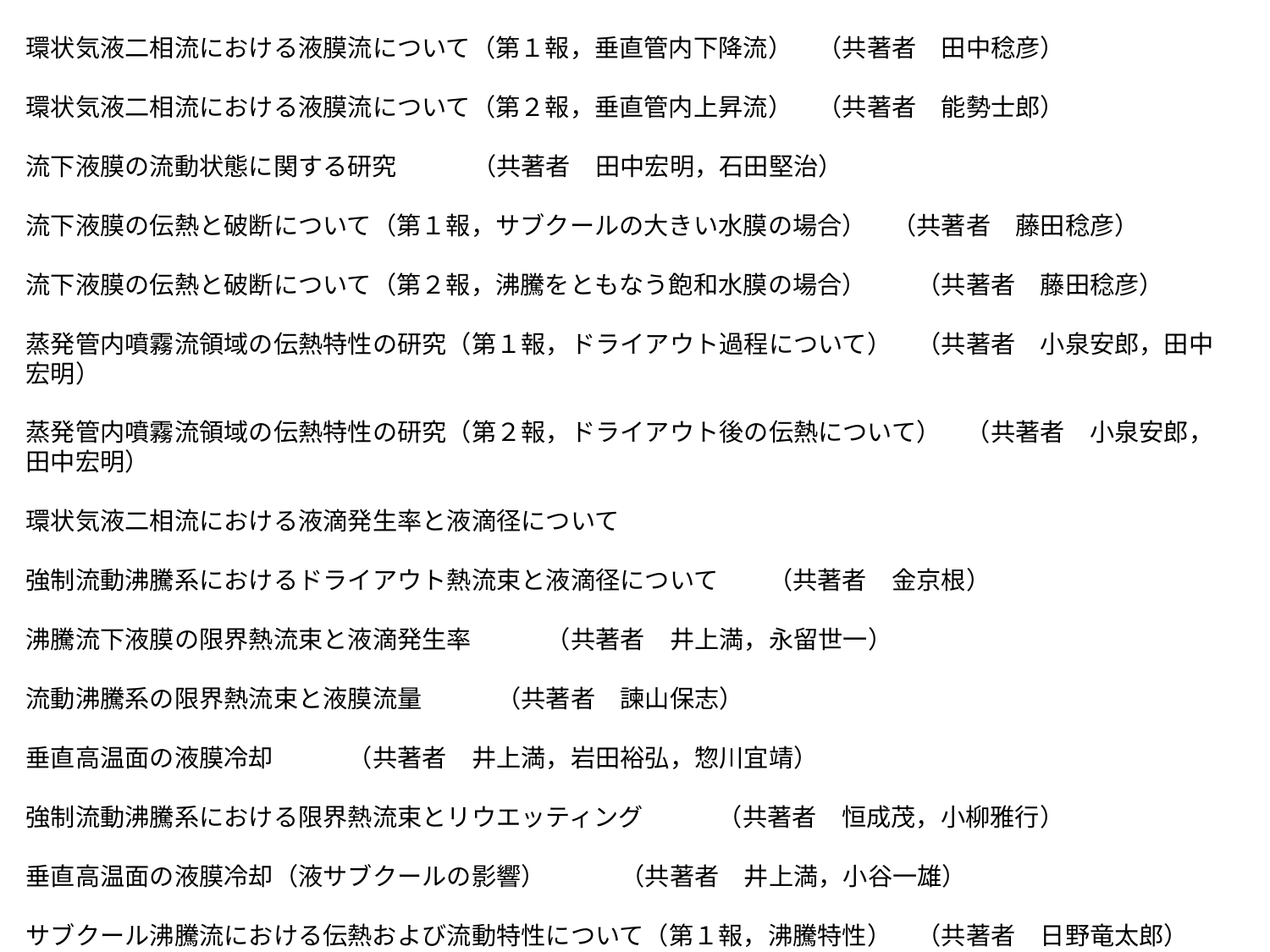

環状気液二相流における液膜流について（第１報，垂直管内下降流）　（共著者　田中稔彦）

環状気液二相流における液膜流について（第２報，垂直管内上昇流）　（共著者　能勢士郎）

流下液膜の流動状態に関する研究　　　（共著者　田中宏明，石田堅治）

流下液膜の伝熱と破断について（第１報，サブクールの大きい水膜の場合）　（共著者　藤田稔彦）

流下液膜の伝熱と破断について（第２報，沸騰をともなう飽和水膜の場合）　　（共著者　藤田稔彦）

蒸発管内噴霧流領域の伝熱特性の研究（第１報，ドライアウト過程について）　（共著者　小泉安郎，田中宏明）

蒸発管内噴霧流領域の伝熱特性の研究（第２報，ドライアウト後の伝熱について）　（共著者　小泉安郎，田中宏明）

環状気液二相流における液滴発生率と液滴径について

強制流動沸騰系におけるドライアウト熱流束と液滴径について　　（共著者　金京根）

沸騰流下液膜の限界熱流束と液滴発生率　　　（共著者　井上満，永留世一）

流動沸騰系の限界熱流束と液膜流量　　　（共著者　諫山保志）

垂直高温面の液膜冷却　　　（共著者　井上満，岩田裕弘，惣川宜靖）

強制流動沸騰系における限界熱流束とリウエッティング　　　（共著者　恒成茂，小柳雅行）

垂直高温面の液膜冷却（液サブクールの影響）　　　（共著者　井上満，小谷一雄）

サブクール沸騰流における伝熱および流動特性について（第１報，沸騰特性）　（共著者　日野竜太郎）